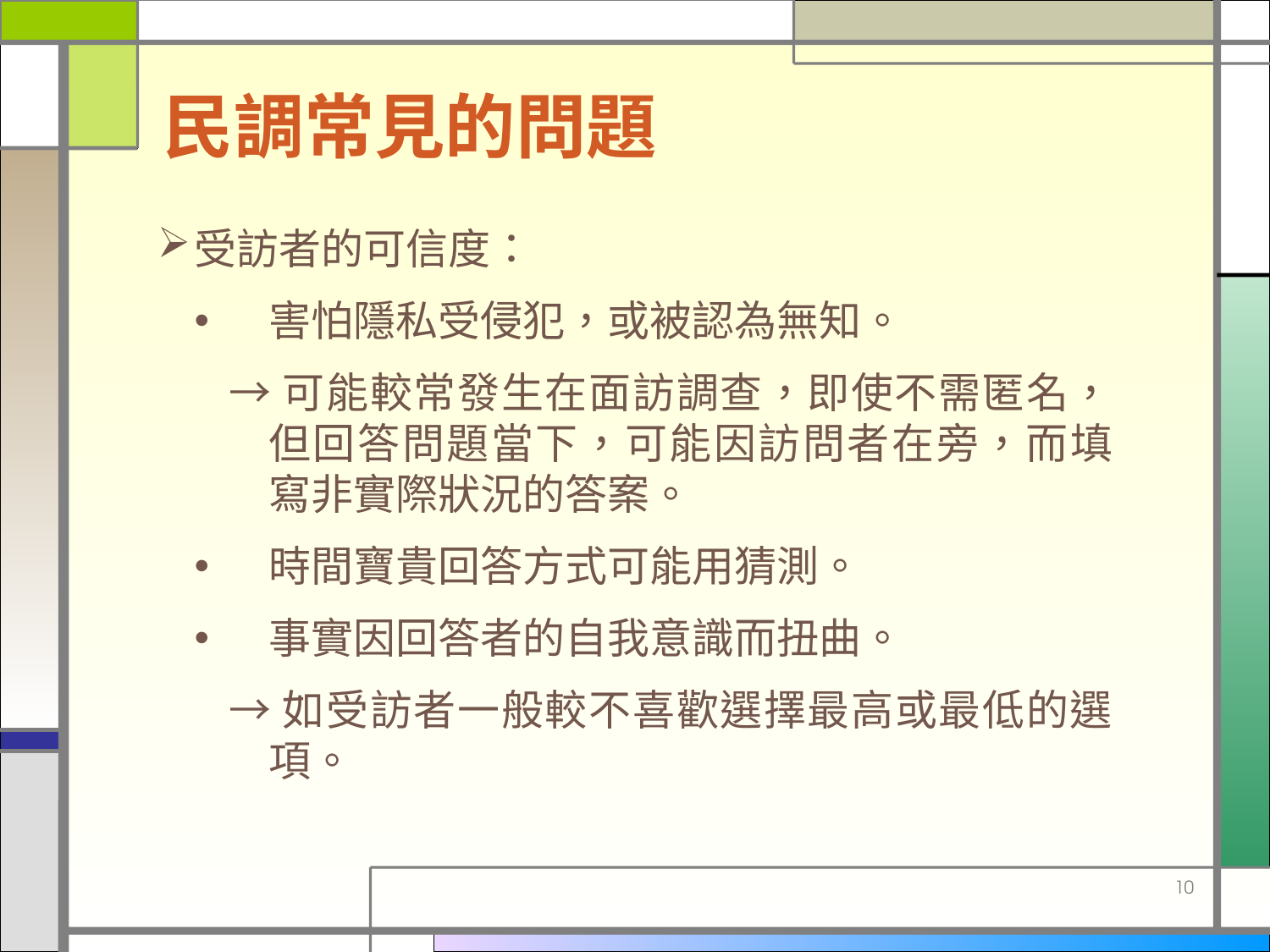

民調常見的問題
受訪者的可信度：
害怕隱私受侵犯，或被認為無知。
   →可能較常發生在面訪調查，即使不需匿名，但回答問題當下，可能因訪問者在旁，而填寫非實際狀況的答案。
時間寶貴回答方式可能用猜測。
事實因回答者的自我意識而扭曲。
   →如受訪者一般較不喜歡選擇最高或最低的選項。

10